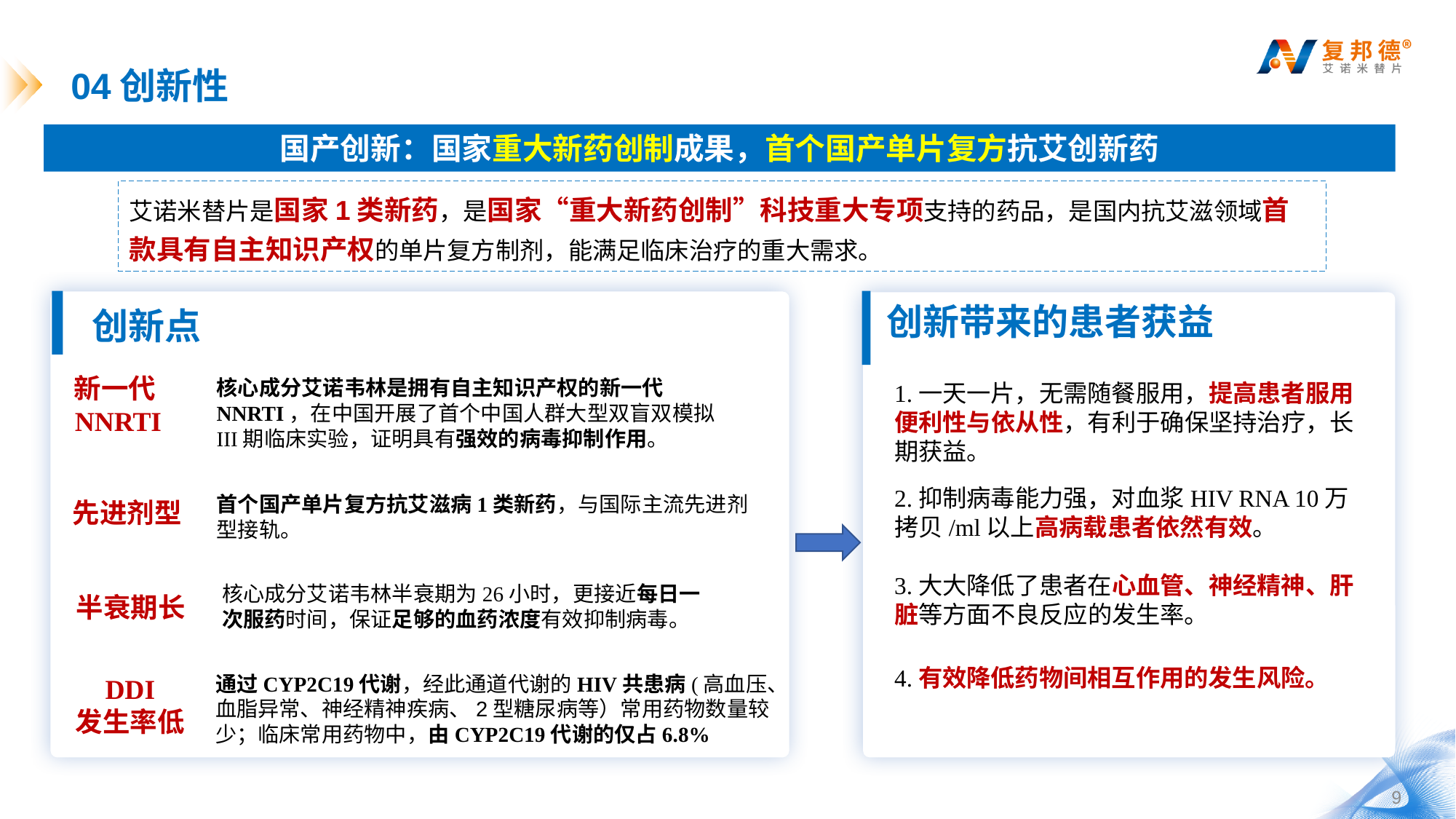

# 04创新性
国产创新：国家重大新药创制成果，首个国产单片复方抗艾创新药
艾诺米替片是国家1类新药，是国家“重大新药创制”科技重大专项支持的药品，是国内抗艾滋领域首款具有自主知识产权的单片复方制剂，能满足临床治疗的重大需求。

创新点
新一代NNRTI
核心成分艾诺韦林是拥有自主知识产权的新一代NNRTI，在中国开展了首个中国人群大型双盲双模拟III期临床实验，证明具有强效的病毒抑制作用。
通过CYP2C19代谢，经此通道代谢的HIV共患病(高血压、血脂异常、神经精神疾病、2型糖尿病等）常用药物数量较少；临床常用药物中，由CYP2C19代谢的仅占6.8%
DDI
发生率低
首个国产单片复方抗艾滋病1类新药，与国际主流先进剂型接轨。
先进剂型
核心成分艾诺韦林半衰期为26小时，更接近每日一次服药时间，保证足够的血药浓度有效抑制病毒。
半衰期长

创新带来的患者获益
1.一天一片，无需随餐服用，提高患者服用便利性与依从性，有利于确保坚持治疗，长期获益。
2.抑制病毒能力强，对血浆HIV RNA 10万拷贝/ml以上高病载患者依然有效。
3.大大降低了患者在心血管、神经精神、肝脏等方面不良反应的发生率。
4.有效降低药物间相互作用的发生风险。

9